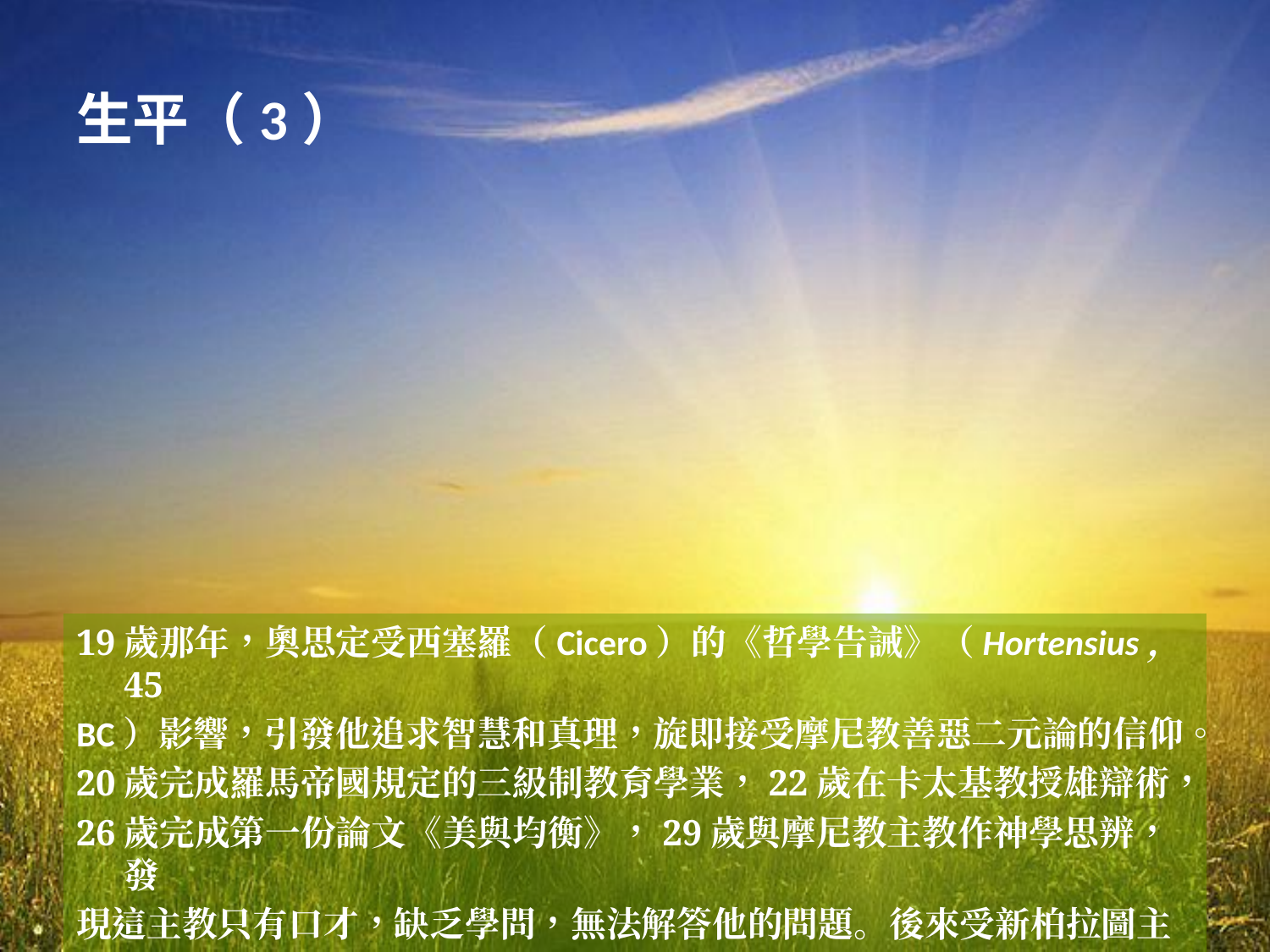

# 生平（3）

19歲那年，奧思定受西塞羅（Cicero）的《哲學告誡》（Hortensius，45
BC）影響，引發他追求智慧和真理，旋即接受摩尼教善惡二元論的信仰。
20歲完成羅馬帝國規定的三級制教育學業，22歲在卡太基教授雄辯術，
26歲完成第一份論文《美與均衡》，29歲與摩尼教主教作神學思辨，發
現這主教只有口才，缺乏學問，無法解答他的問題。後來受新柏拉圖主
義鼻祖普羅提努斯（Plotinus）之影響而放棄摩尼教。